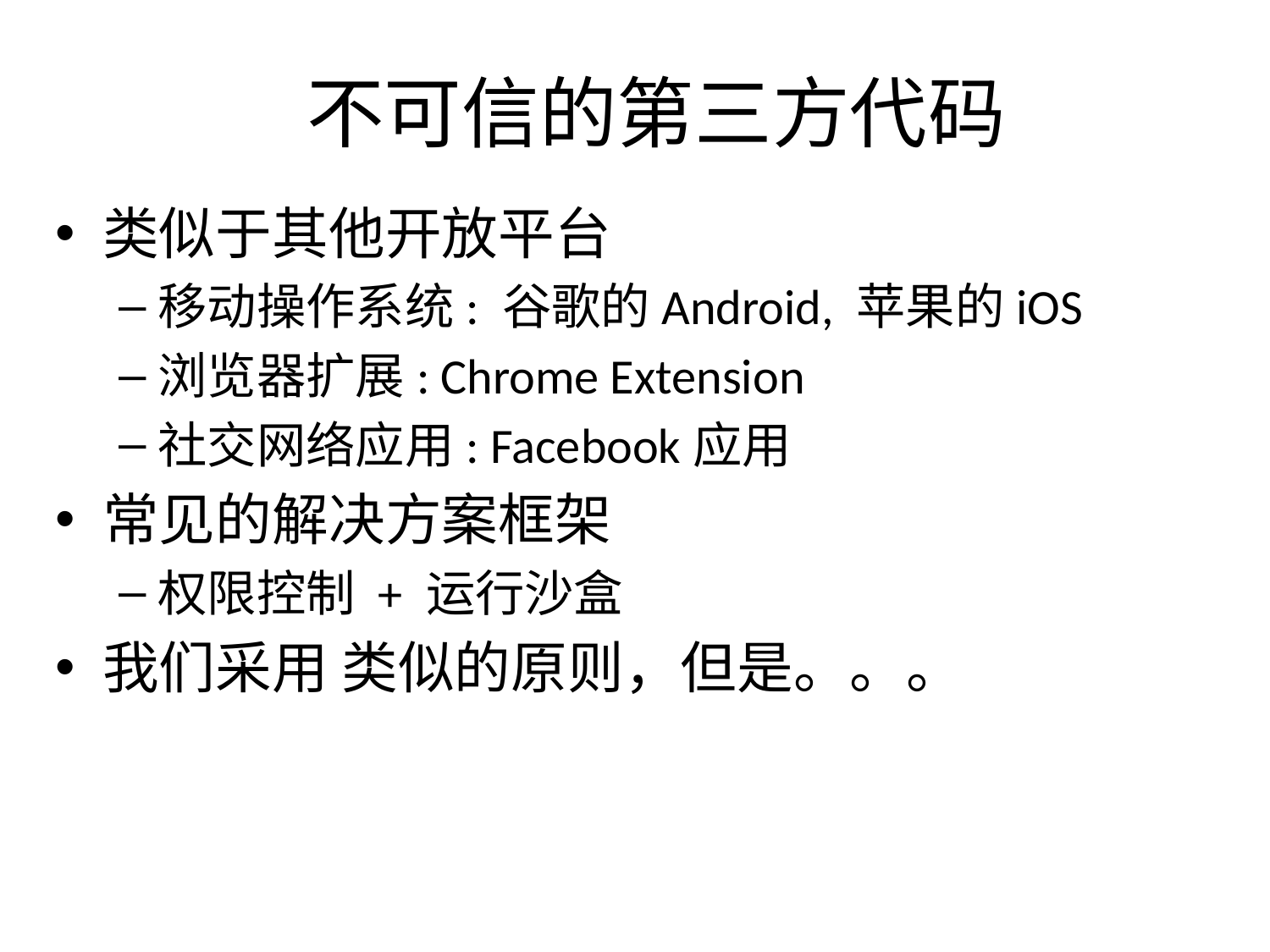

# 不可信的第三方代码
类似于其他开放平台
移动操作系统: 谷歌的Android, 苹果的iOS
浏览器扩展: Chrome Extension
社交网络应用: Facebook应用
常见的解决方案框架
权限控制 + 运行沙盒
我们采用 类似的原则，但是。。。